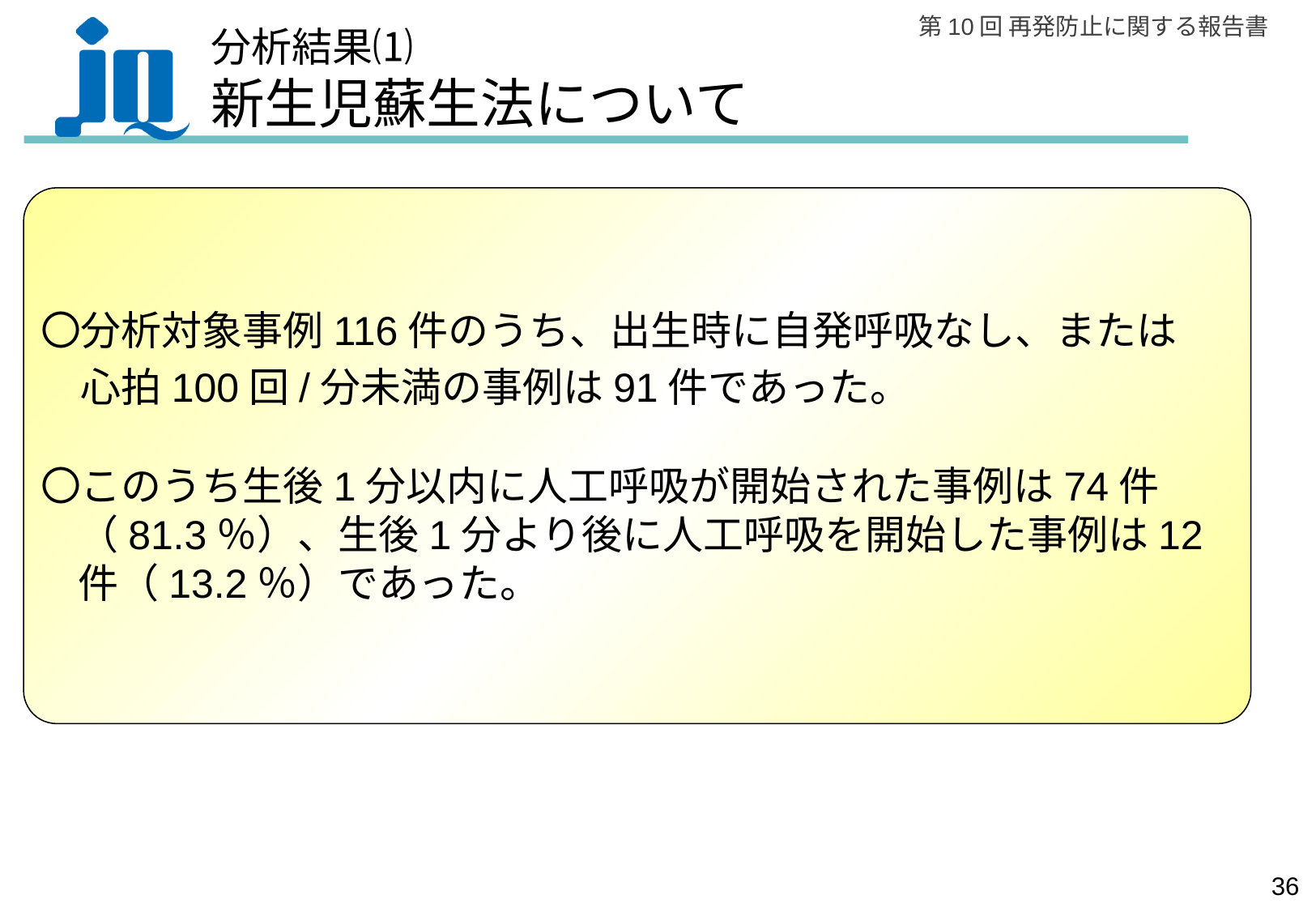

分析結果⑴
新生児蘇生法について
〇分析対象事例116件のうち、出生時に自発呼吸なし、または
　心拍100回/分未満の事例は91件であった。

〇このうち生後1分以内に人工呼吸が開始された事例は74件（81.3％）、生後1分より後に人工呼吸を開始した事例は12件（13.2％）であった。
36